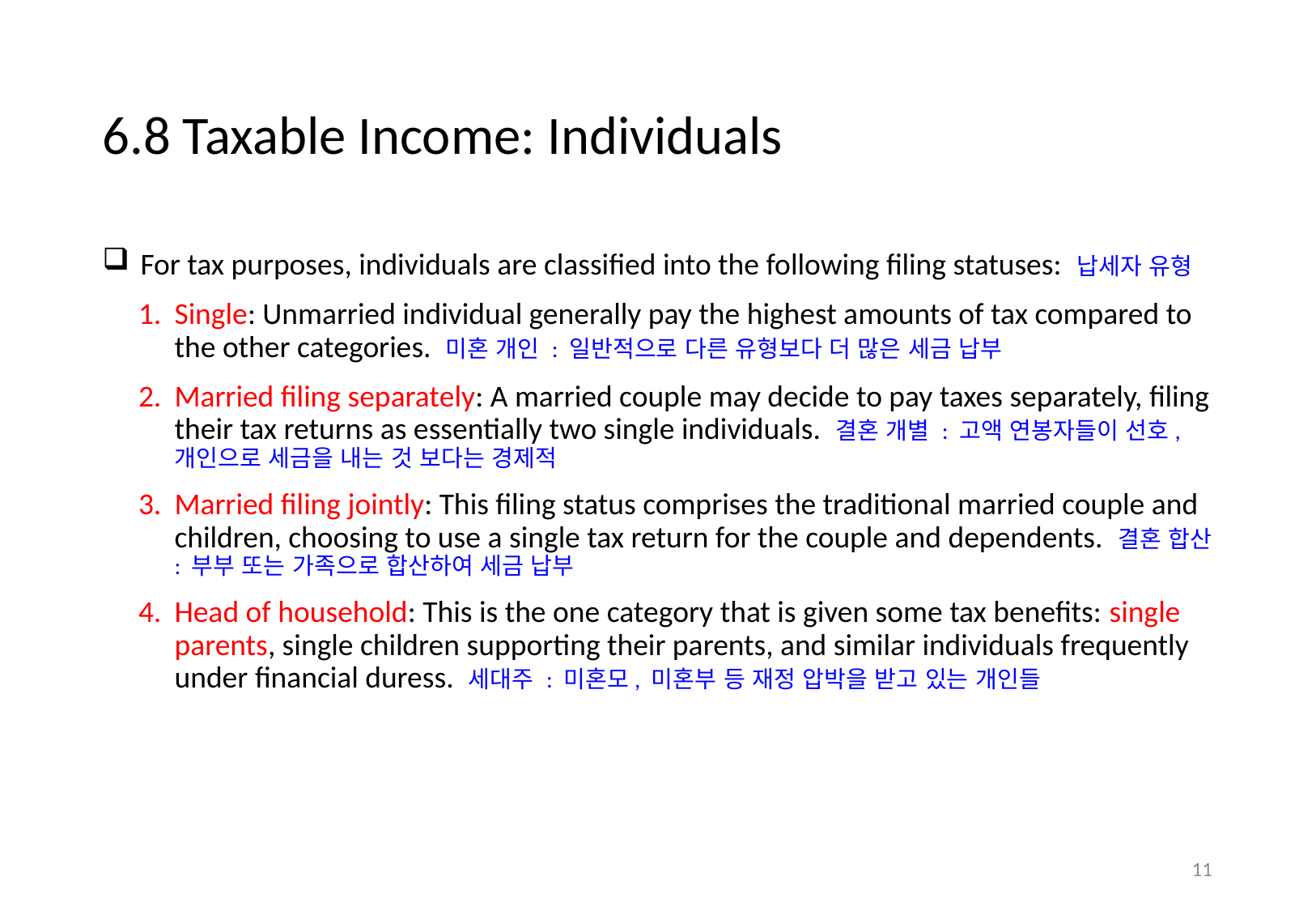

# 6.8 Taxable Income: Individuals
For tax purposes, individuals are classified into the following filing statuses: 납세자 유형
Single: Unmarried individual generally pay the highest amounts of tax compared to the other categories. 미혼 개인 : 일반적으로 다른 유형보다 더 많은 세금 납부
Married filing separately: A married couple may decide to pay taxes separately, filing their tax returns as essentially two single individuals. 결혼 개별 : 고액 연봉자들이 선호, 개인으로 세금을 내는 것 보다는 경제적
Married filing jointly: This filing status comprises the traditional married couple and children, choosing to use a single tax return for the couple and dependents. 결혼 합산 : 부부 또는 가족으로 합산하여 세금 납부
Head of household: This is the one category that is given some tax benefits: single parents, single children supporting their parents, and similar individuals frequently under financial duress. 세대주 : 미혼모, 미혼부 등 재정 압박을 받고 있는 개인들
11